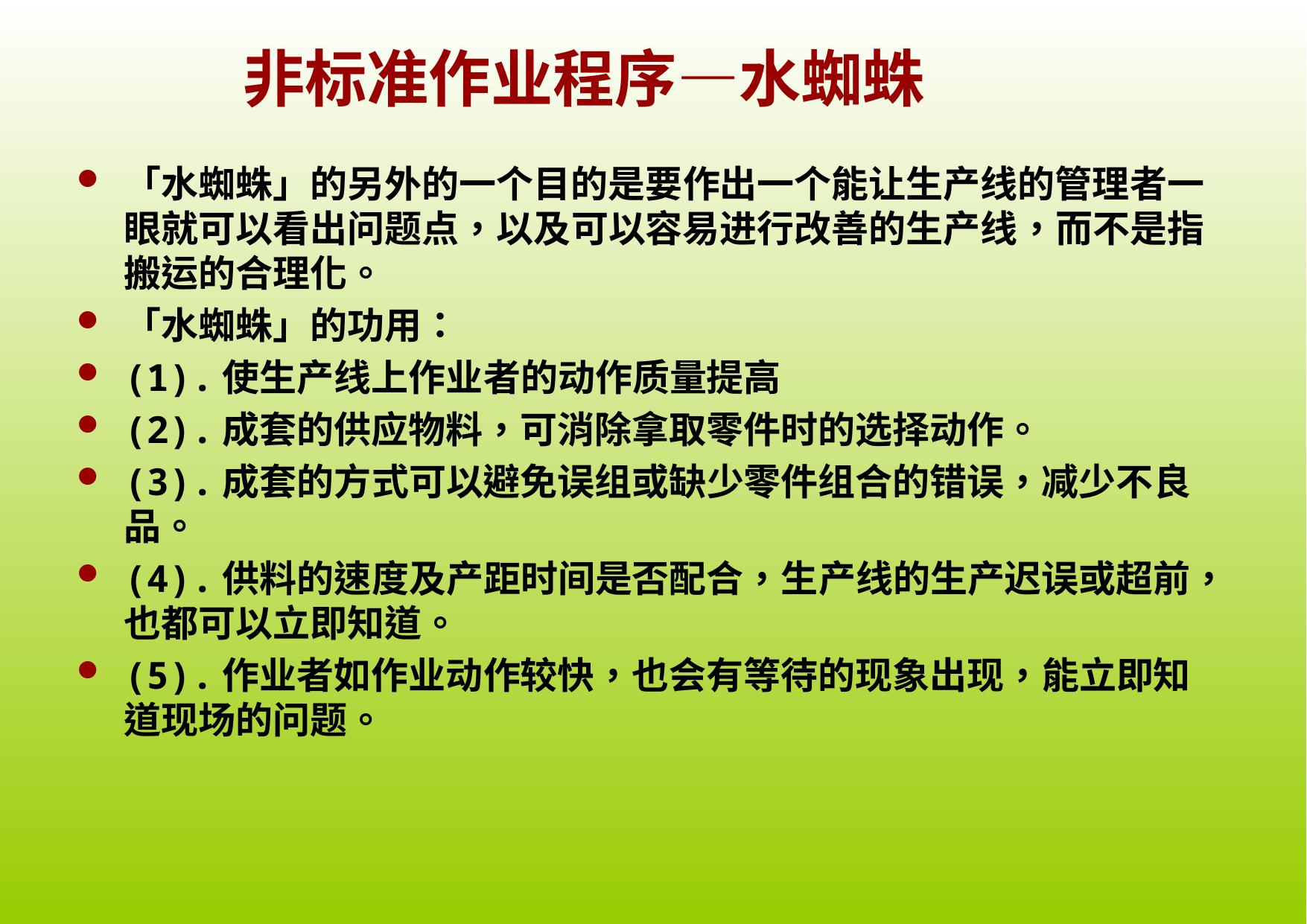

# 非标准作业程序—水蜘蛛
「水蜘蛛」的另外的一个目的是要作出一个能让生产线的管理者一眼就可以看出问题点，以及可以容易进行改善的生产线，而不是指搬运的合理化。
「水蜘蛛」的功用：
(1).使生产线上作业者的动作质量提高
(2).成套的供应物料，可消除拿取零件时的选择动作。
(3).成套的方式可以避免误组或缺少零件组合的错误，减少不良品。
(4).供料的速度及产距时间是否配合，生产线的生产迟误或超前，也都可以立即知道。
(5).作业者如作业动作较快，也会有等待的现象出现，能立即知道现场的问题。
9